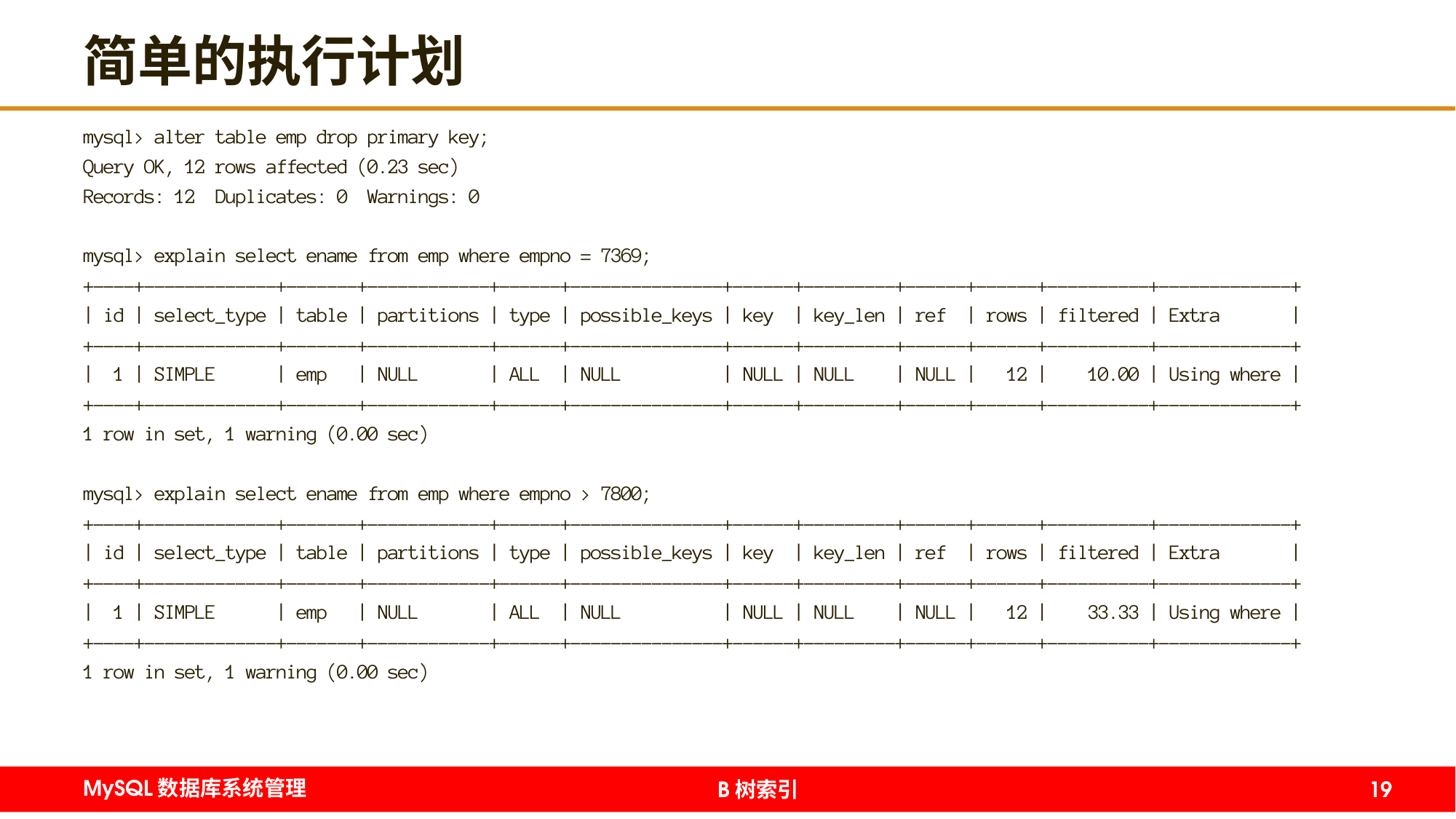

# 简单的执行计划
mysql> alter table emp drop primary key;
Query OK, 12 rows affected (0.23 sec)
Records: 12  Duplicates: 0  Warnings: 0

mysql> explain select ename from emp where empno = 7369;
+----+-------------+-------+------------+------+---------------+------+---------+------+------+----------+-------------+
| id | select_type | table | partitions | type | possible_keys | key  | key_len | ref  | rows | filtered | Extra       |
+----+-------------+-------+------------+------+---------------+------+---------+------+------+----------+-------------+
|  1 | SIMPLE      | emp   | NULL       | ALL  | NULL          | NULL | NULL    | NULL |   12 |    10.00 | Using where |
+----+-------------+-------+------------+------+---------------+------+---------+------+------+----------+-------------+
1 row in set, 1 warning (0.00 sec)

mysql> explain select ename from emp where empno > 7800;
+----+-------------+-------+------------+------+---------------+------+---------+------+------+----------+-------------+
| id | select_type | table | partitions | type | possible_keys | key  | key_len | ref  | rows | filtered | Extra       |
+----+-------------+-------+------------+------+---------------+------+---------+------+------+----------+-------------+
|  1 | SIMPLE      | emp   | NULL       | ALL  | NULL          | NULL | NULL    | NULL |   12 |    33.33 | Using where |
+----+-------------+-------+------------+------+---------------+------+---------+------+------+----------+-------------+
1 row in set, 1 warning (0.00 sec)